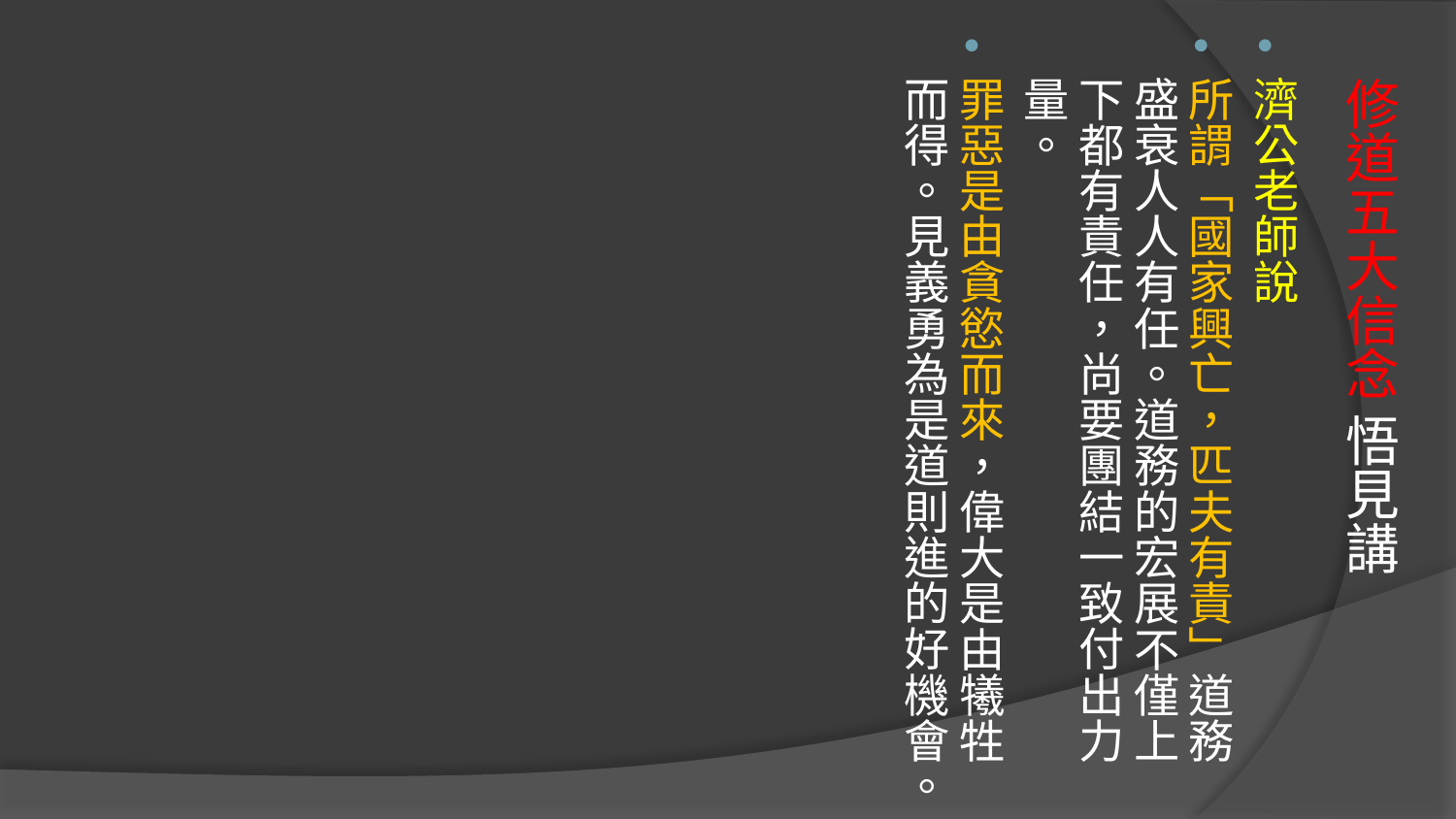

濟公老師說
所謂「國家興亡，匹夫有責」道務盛衰人人有任。道務的宏展不僅上下都有責任，尚要團結一致付出力量。
罪惡是由貪慾而來，偉大是由犧牲而得。見義勇為是道則進的好機會。

# 修道五大信念 悟見講